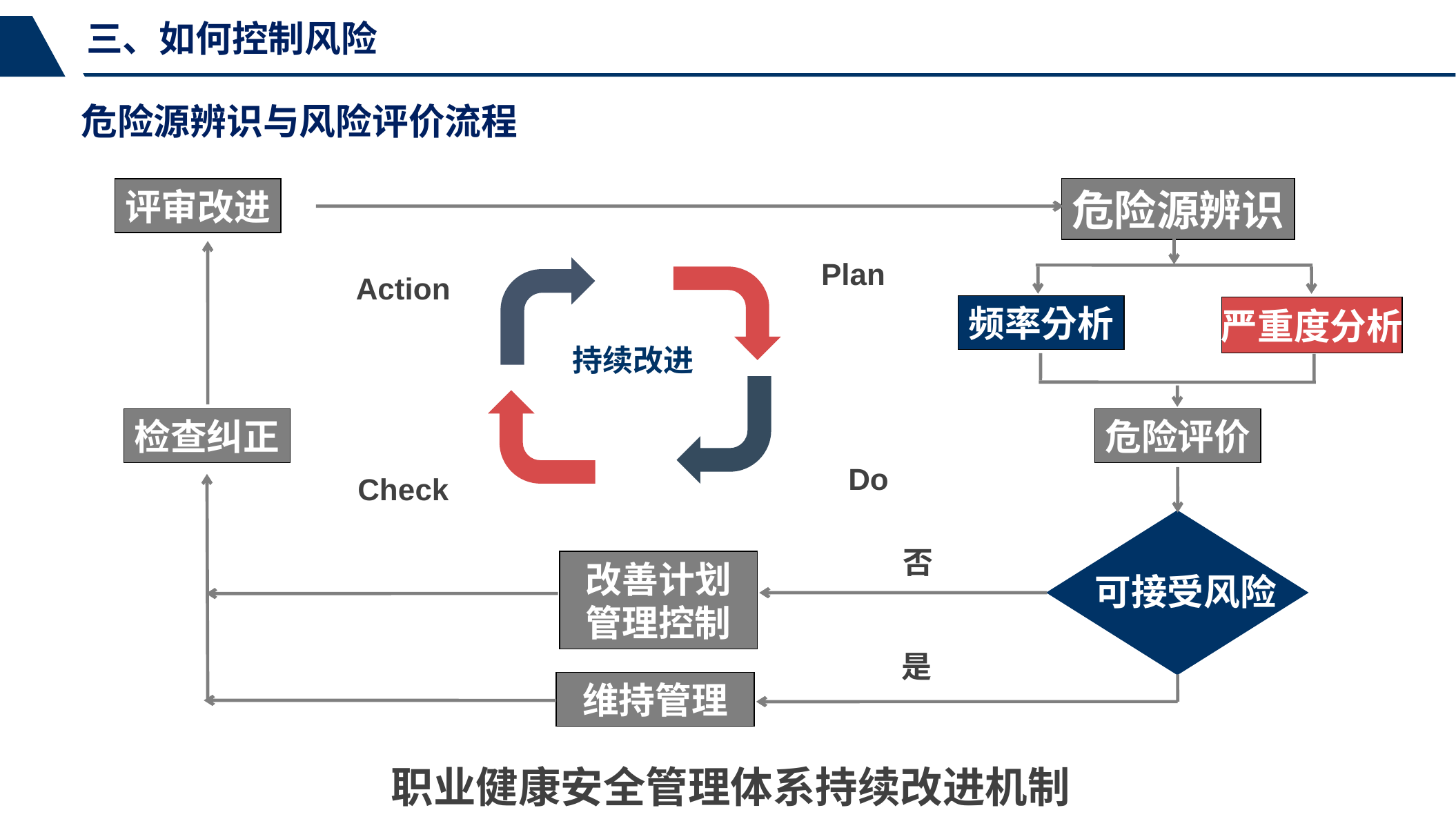

三、如何控制风险

危险源辨识与风险评价流程
危险源辨识
评审改进

Plan

Action

频率分析
严重度分析
持续改进

检查纠正
危险评价
Do
Check

可接受风险
否
改善计划
管理控制

是
维持管理

职业健康安全管理体系持续改进机制